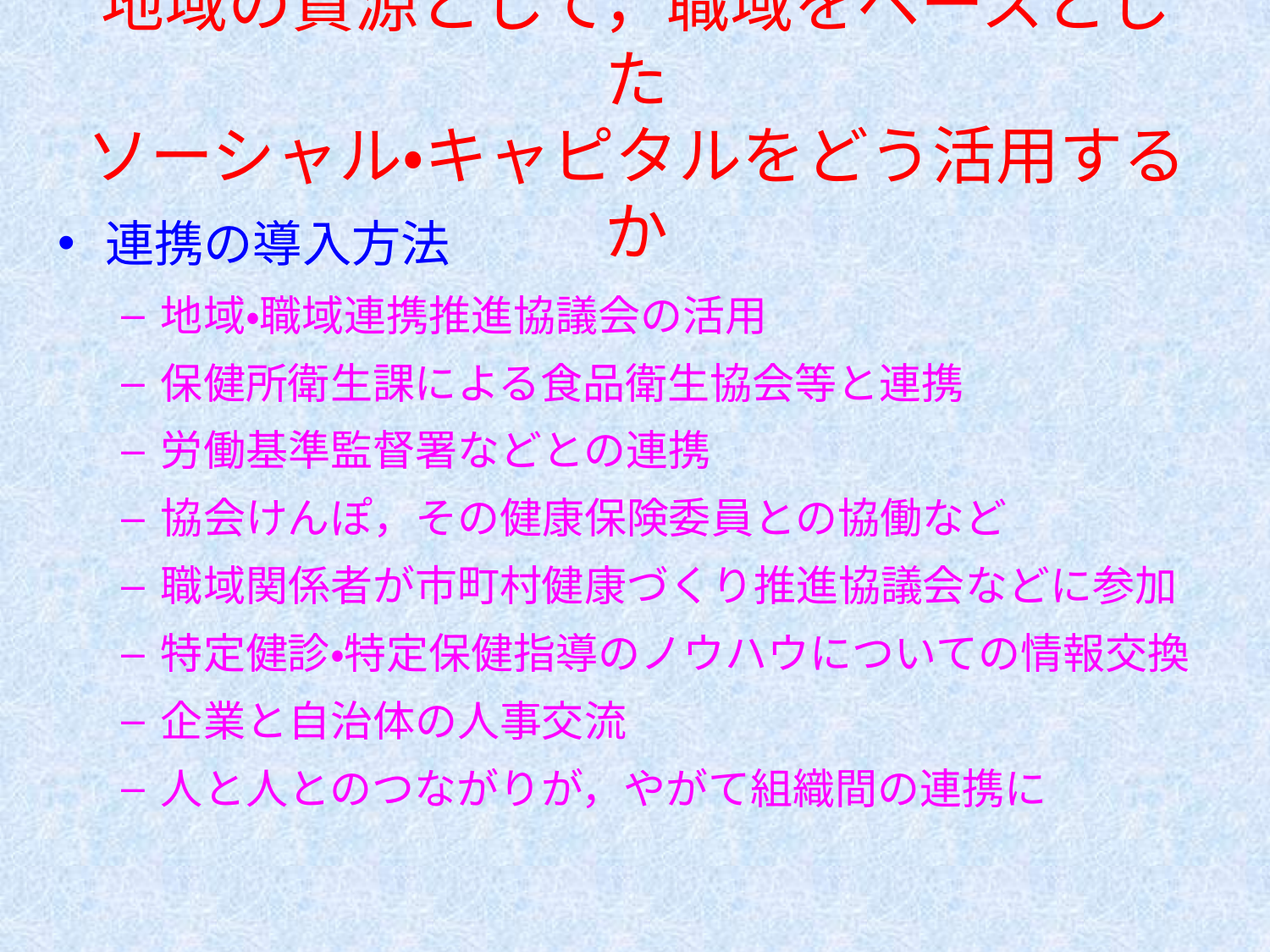

# 地域の資源として，職域をベースとした ソーシャル・キャピタルをどう活用するか
連携の導入方法
地域・職域連携推進協議会の活用
保健所衛生課による食品衛生協会等と連携
労働基準監督署などとの連携
協会けんぽ，その健康保険委員との協働など
職域関係者が市町村健康づくり推進協議会などに参加
特定健診・特定保健指導のノウハウについての情報交換
企業と自治体の人事交流
人と人とのつながりが，やがて組織間の連携に